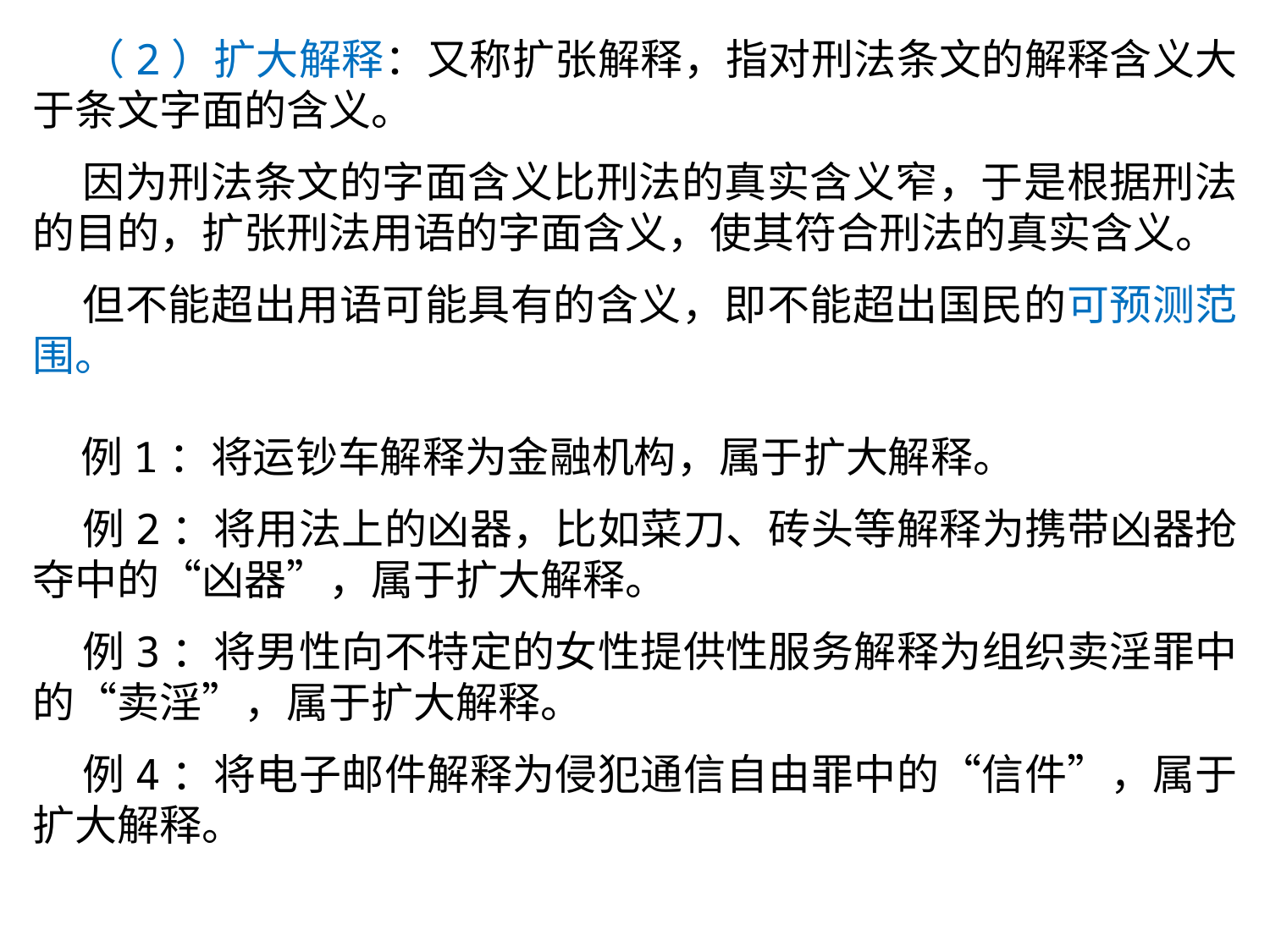

（2）扩大解释：又称扩张解释，指对刑法条文的解释含义大于条文字面的含义。

    因为刑法条文的字面含义比刑法的真实含义窄，于是根据刑法的目的，扩张刑法用语的字面含义，使其符合刑法的真实含义。

    但不能超出用语可能具有的含义，即不能超出国民的可预测范围。

    例1：将运钞车解释为金融机构，属于扩大解释。

    例2：将用法上的凶器，比如菜刀、砖头等解释为携带凶器抢夺中的“凶器”，属于扩大解释。

    例3：将男性向不特定的女性提供性服务解释为组织卖淫罪中的“卖淫”，属于扩大解释。

    例4：将电子邮件解释为侵犯通信自由罪中的“信件”，属于扩大解释。